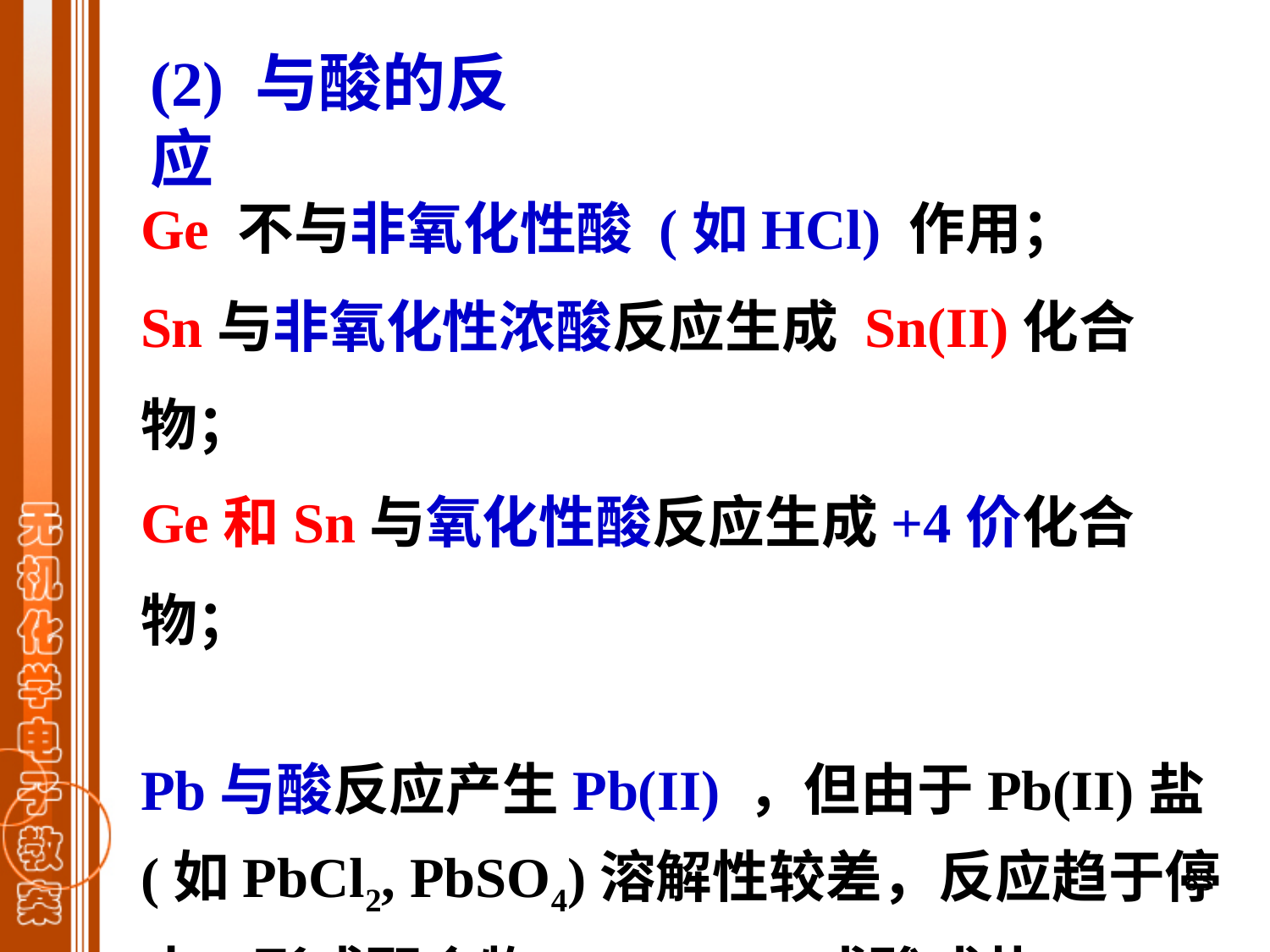

(2) 与酸的反应
Ge 不与非氧化性酸 (如HCl) 作用；
Sn与非氧化性浓酸反应生成 Sn(II)化合物；
Ge和Sn与氧化性酸反应生成+4价化合物；

Pb与酸反应产生Pb(II) ，但由于Pb(II)盐(如PbCl2, PbSO4)溶解性较差，反应趋于停止；形成配合物([PbCl4]2- )或酸式盐(Pb(HSO4)2)后，Pb在酸中的溶解速度加快。
83